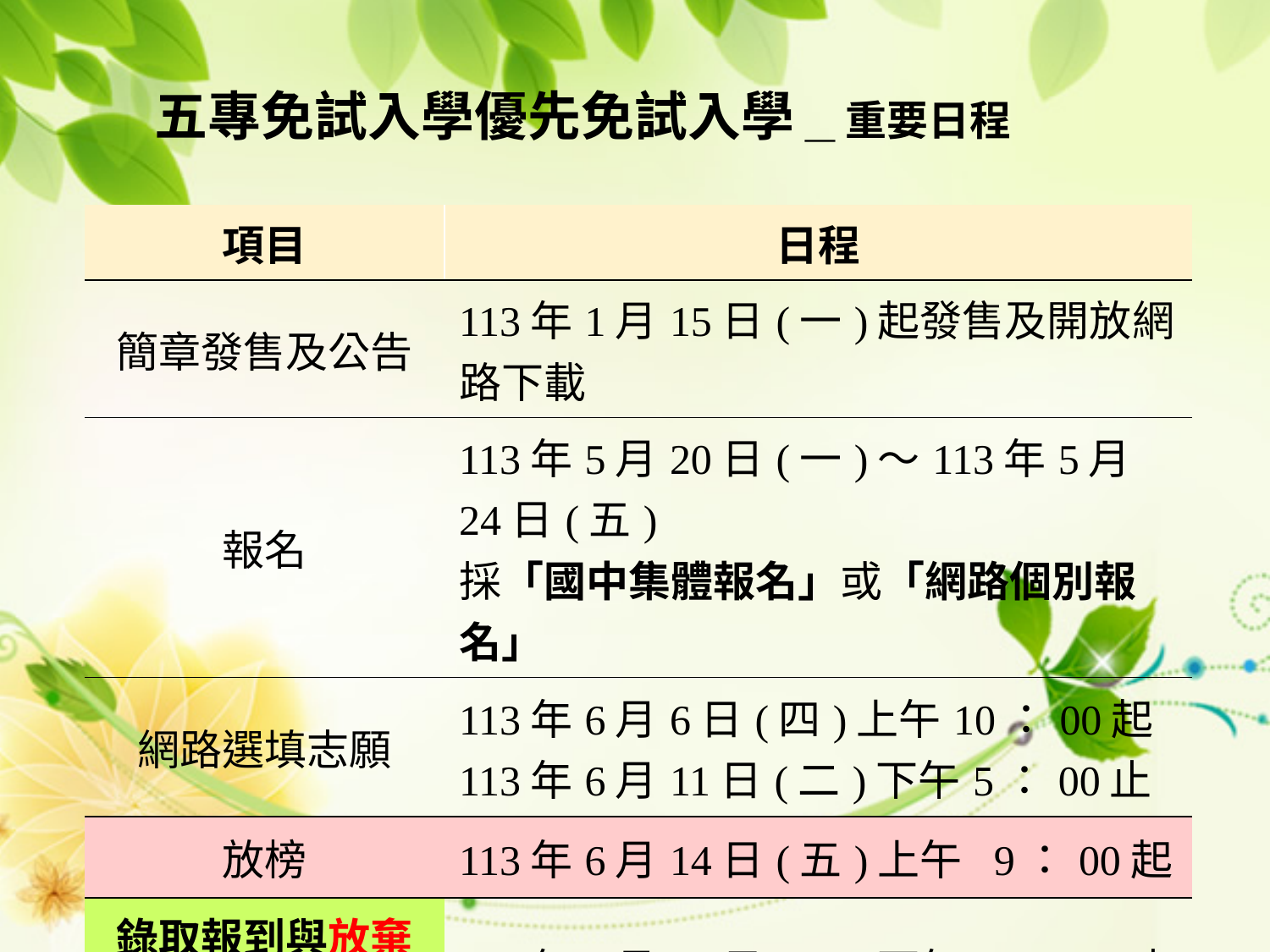

# 五專免試入學優先免試入學_重要日程
| 項目 | 日程 |
| --- | --- |
| 簡章發售及公告 | 113年1月15日(一)起發售及開放網路下載 |
| 報名 | 113年5月20日(一)～113年5月24日(五) 採「國中集體報名」或「網路個別報名」 |
| 網路選填志願 | 113年6月6日(四)上午10：00起 113年6月11日(二)下午5：00止 |
| 放榜 | 113年6月14日(五)上午 9：00起 |
| 錄取報到與放棄錄取資格截止日 | 113年6月18日(二)下午 2：00止 |